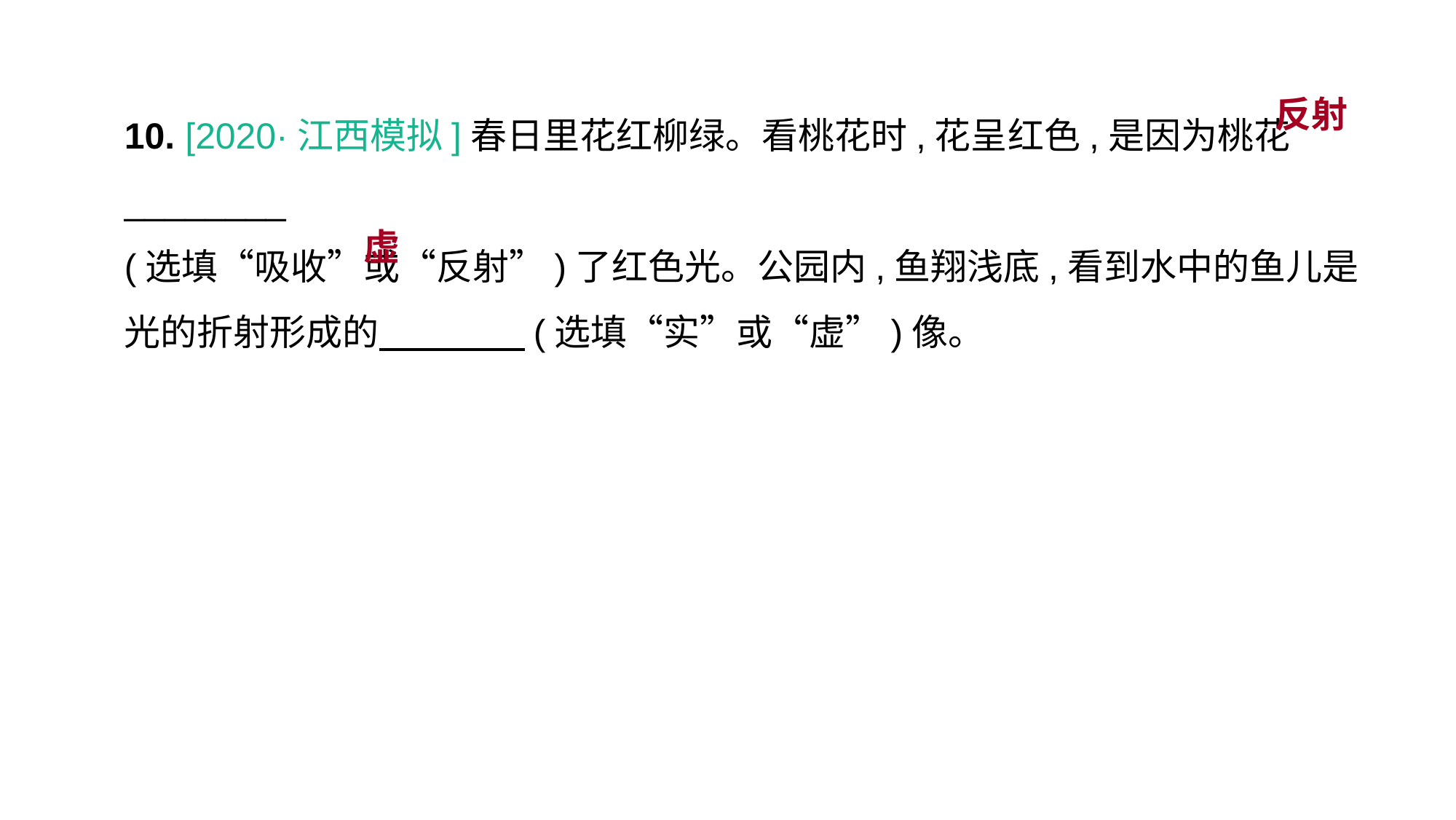

10. [2020·江西模拟]春日里花红柳绿。看桃花时,花呈红色,是因为桃花________
(选填“吸收”或“反射”)了红色光。公园内,鱼翔浅底,看到水中的鱼儿是光的折射形成的　　　　(选填“实”或“虚”)像。
反射
虚